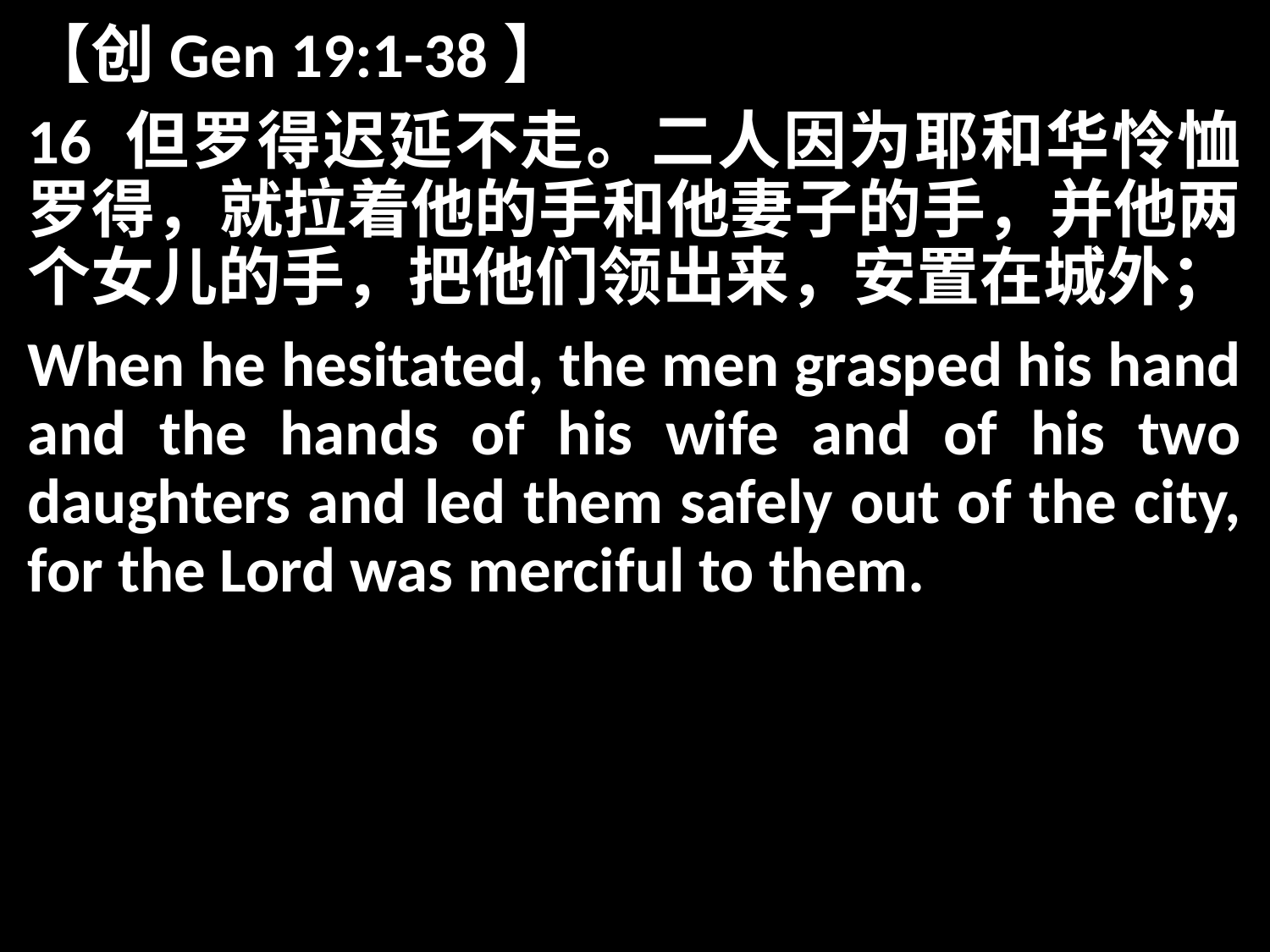

【创Gen 19:1-38】
16 但罗得迟延不走。二人因为耶和华怜恤罗得，就拉着他的手和他妻子的手，并他两个女儿的手，把他们领出来，安置在城外；
When he hesitated, the men grasped his hand and the hands of his wife and of his two daughters and led them safely out of the city, for the Lord was merciful to them.